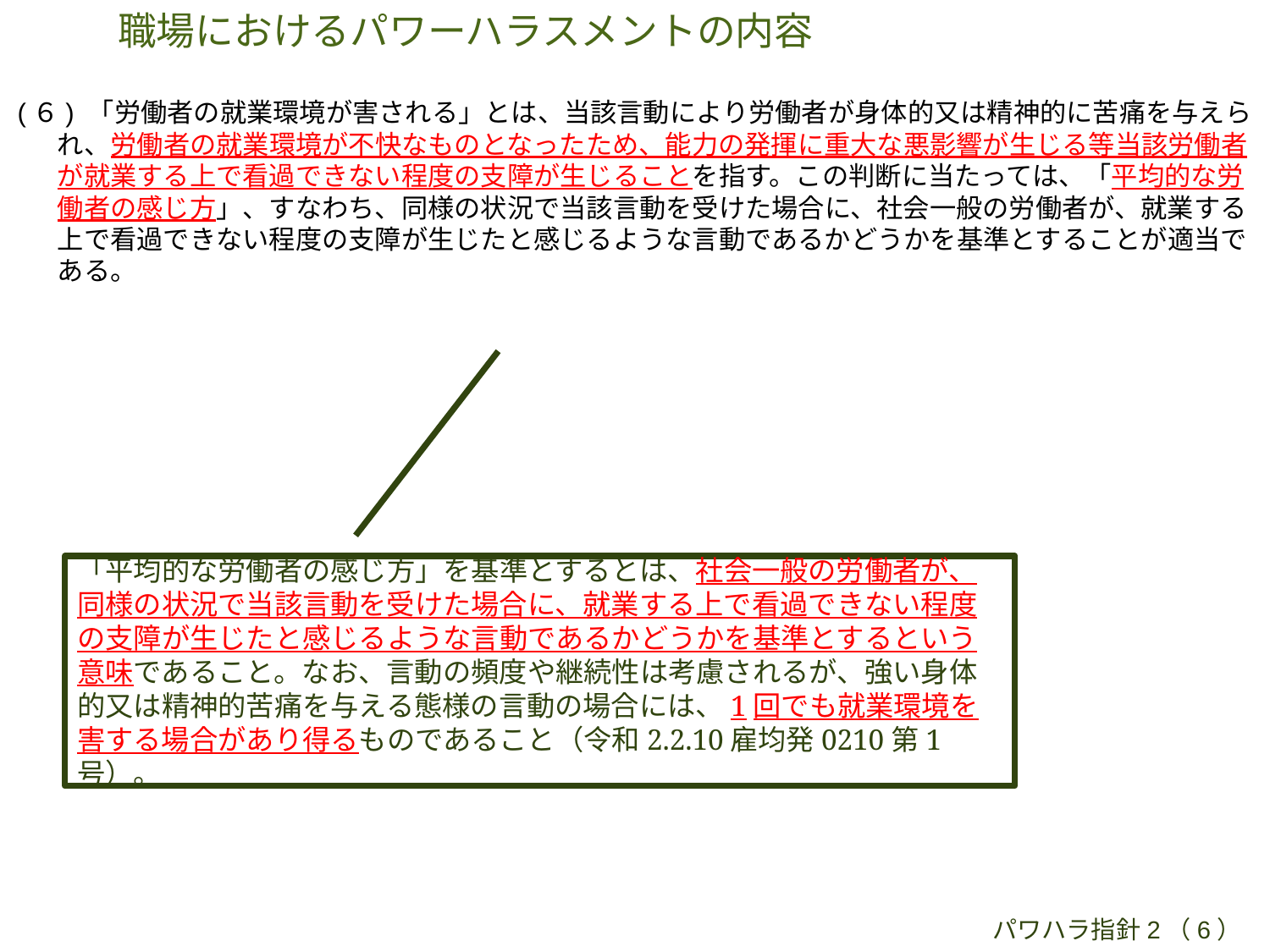

職場におけるパワーハラスメントの内容
(６) 「労働者の就業環境が害される」とは、当該言動により労働者が身体的又は精神的に苦痛を与えられ、労働者の就業環境が不快なものとなったため、能力の発揮に重大な悪影響が生じる等当該労働者が就業する上で看過できない程度の支障が生じることを指す。この判断に当たっては、「平均的な労働者の感じ方」、すなわち、同様の状況で当該言動を受けた場合に、社会一般の労働者が、就業する上で看過できない程度の支障が生じたと感じるような言動であるかどうかを基準とすることが適当である。
「平均的な労働者の感じ方」を基準とするとは、社会一般の労働者が、同様の状況で当該言動を受けた場合に、就業する上で看過できない程度の支障が生じたと感じるような言動であるかどうかを基準とするという意味であること。なお、言動の頻度や継続性は考慮されるが、強い身体的又は精神的苦痛を与える態様の言動の場合には、1回でも就業環境を害する場合があり得るものであること（令和2.2.10雇均発0210第1号）。
パワハラ指針2（6）